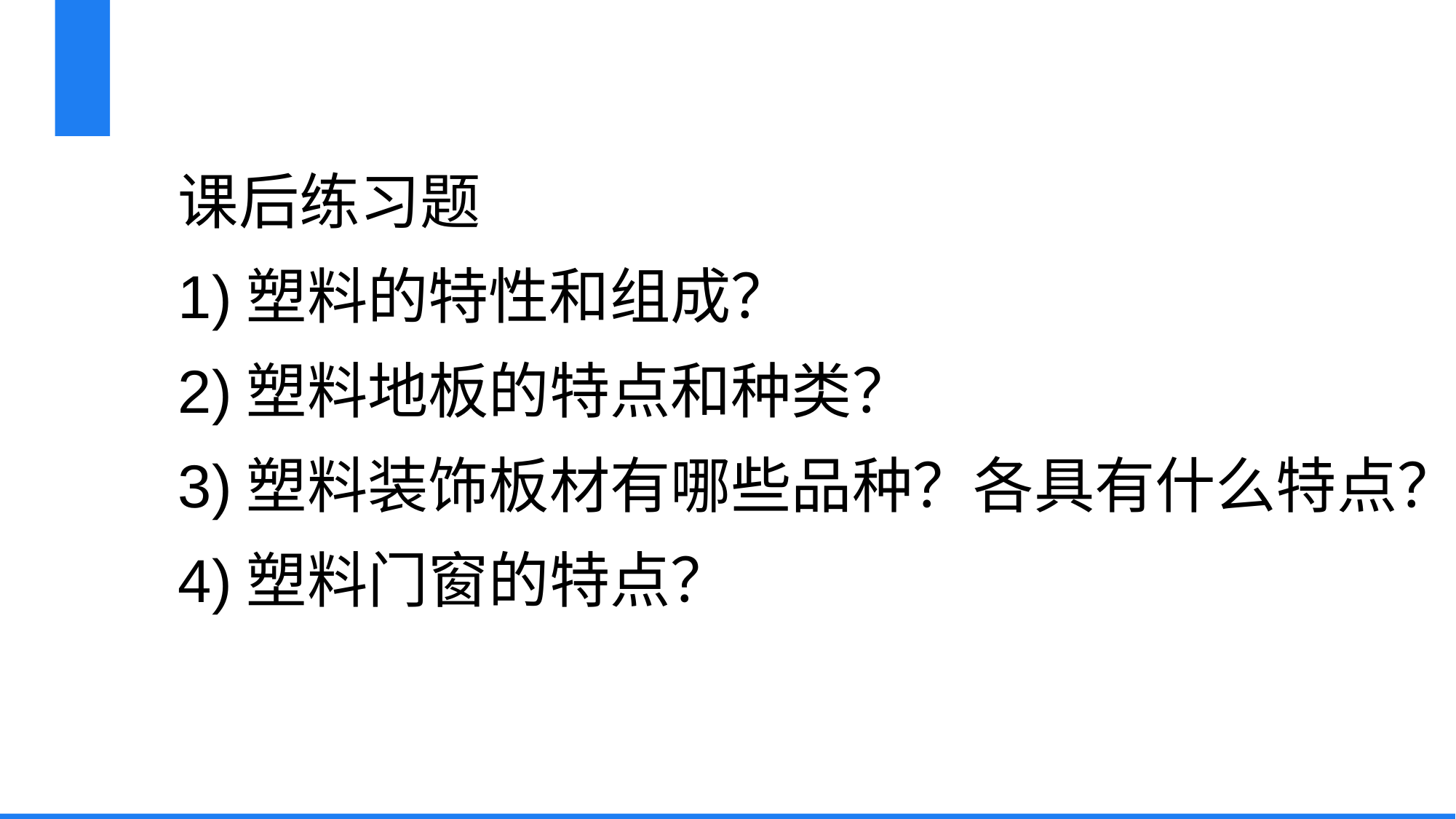

课后练习题
1)塑料的特性和组成？
2)塑料地板的特点和种类？
3)塑料装饰板材有哪些品种？各具有什么特点？
4)塑料门窗的特点？